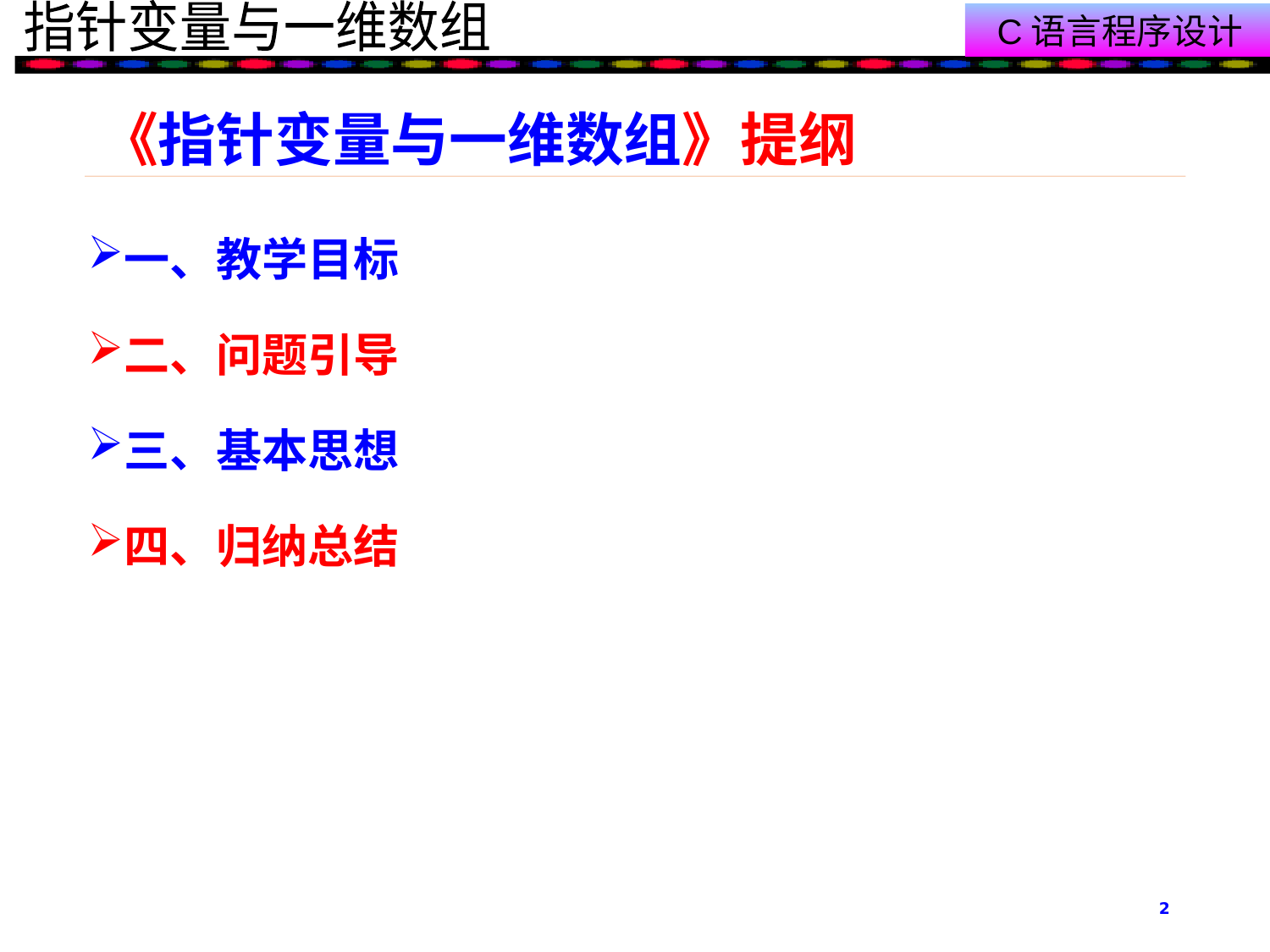

# 《指针变量与一维数组》提纲
一、教学目标
二、问题引导
三、基本思想
四、归纳总结

2